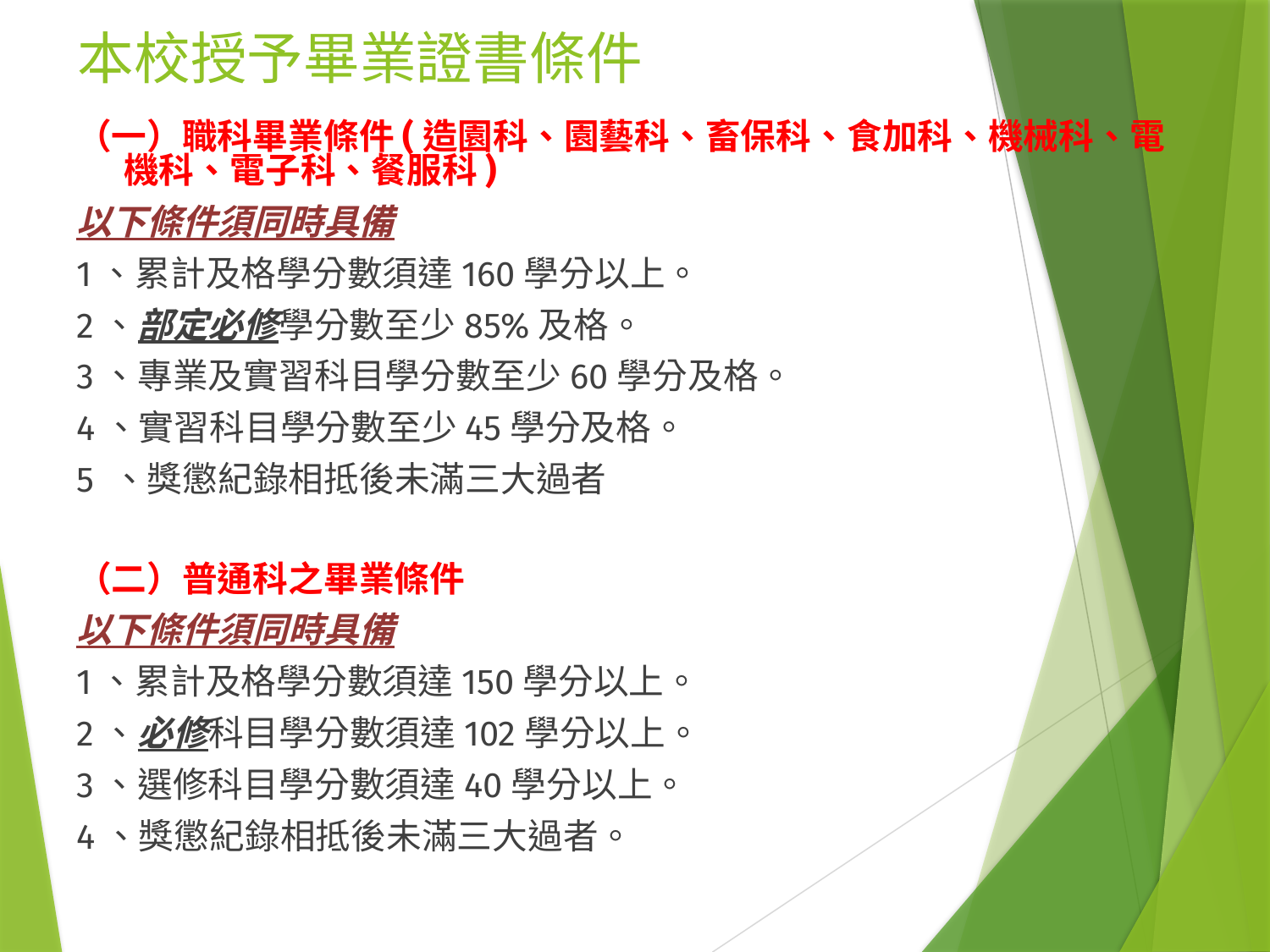

# 本校授予畢業證書條件
（一）職科畢業條件(造園科、園藝科、畜保科、食加科、機械科、電機科、電子科、餐服科)
以下條件須同時具備
1、累計及格學分數須達160學分以上。
2、部定必修學分數至少85%及格。
3、專業及實習科目學分數至少60學分及格。
4、實習科目學分數至少45學分及格。
5 、獎懲紀錄相抵後未滿三大過者

（二）普通科之畢業條件
以下條件須同時具備
1、累計及格學分數須達150學分以上。
2、必修科目學分數須達102學分以上。
3、選修科目學分數須達40學分以上。
4、獎懲紀錄相抵後未滿三大過者。